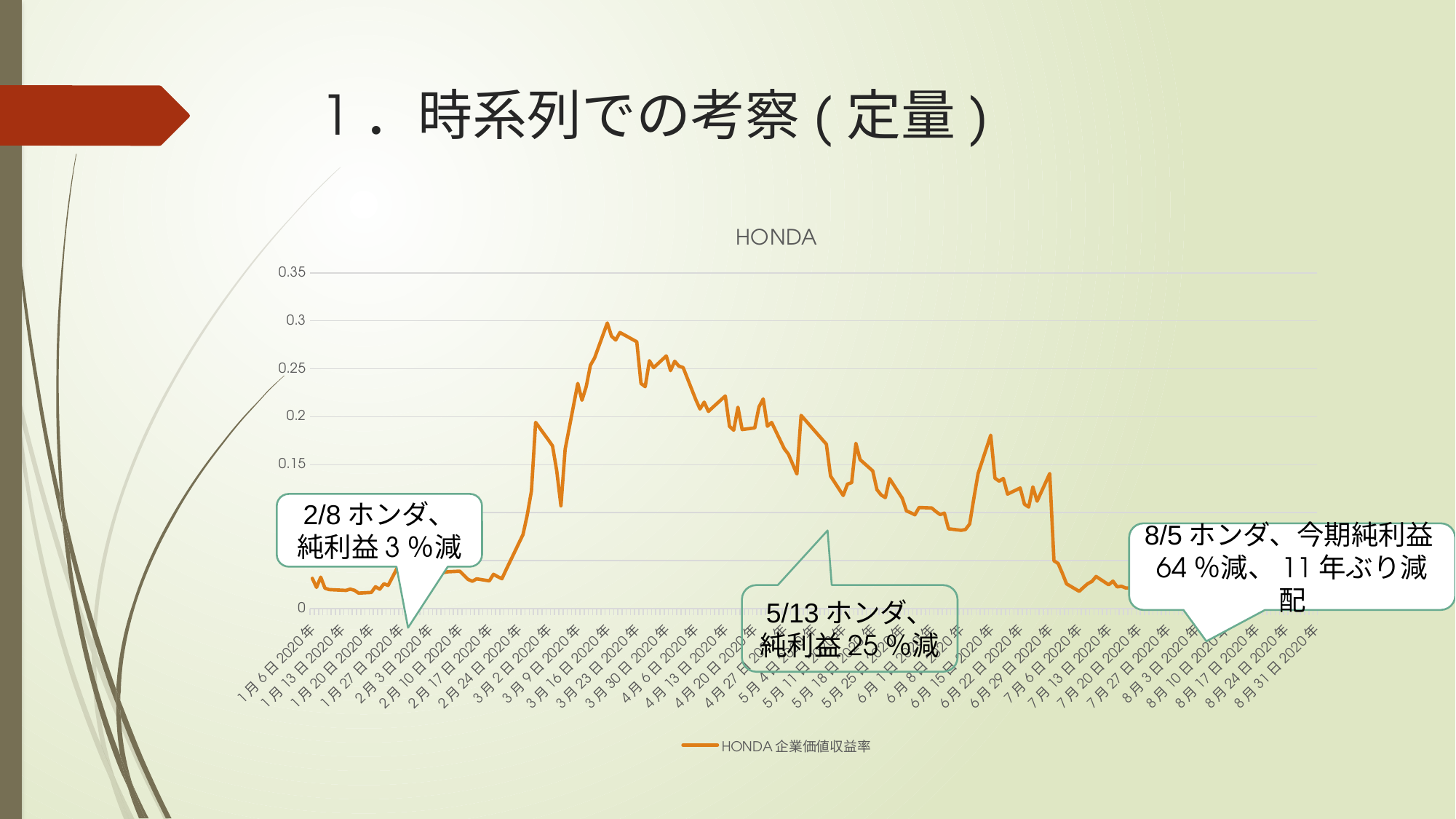

# 1．時系列での考察(定量)

### Chart: HONDA

| Category | HONDA企業価値収益率 |
|---|---|
| 43836 | 0.03143049759164616 |
| 43837 | 0.021965846295178986 |
| 43838 | 0.03266614798309627 |
| 43839 | 0.02119608398345911 |
| 43840 | 0.019696994516431476 |
| 43844 | 0.018855520277125802 |
| 43845 | 0.02019504503899109 |
| 43846 | 0.01899371012444825 |
| 43847 | 0.0160164248972461 |
| 43850 | 0.016763385432654297 |
| 43851 | 0.022647354343690026 |
| 43852 | 0.020112441312760042 |
| 43853 | 0.025754640463539178 |
| 43854 | 0.0240521921234052 |
| 43857 | 0.04943966369948718 |
| 43858 | 0.04911386370305557 |
| 43859 | 0.03810262820794876 |
| 43860 | 0.04959137912781994 |
| 43861 | 0.04606572149256236 |
| 43864 | 0.054985943245260314 |
| 43865 | 0.04611984261387033 |
| 43866 | 0.03866658248623995 |
| 43867 | 0.037332103005404134 |
| 43868 | 0.038221900102029215 |
| 43871 | 0.03888696914855928 |
| 43873 | 0.030243033375133316 |
| 43874 | 0.028380883504854106 |
| 43875 | 0.03091927726319426 |
| 43878 | 0.02878082085611267 |
| 43879 | 0.035670278886993714 |
| 43880 | 0.03315611315040878 |
| 43881 | 0.031033172538585983 |
| 43882 | 0.040519106993316435 |
| 43886 | 0.07705679132728603 |
| 43887 | 0.09728810332203795 |
| 43888 | 0.12229447509663958 |
| 43889 | 0.19410970844596329 |
| 43892 | 0.1759382179079435 |
| 43893 | 0.1695699758152102 |
| 43894 | 0.14367699609920456 |
| 43895 | 0.1070636153640998 |
| 43896 | 0.16611462540938474 |
| 43899 | 0.2347232227883055 |
| 43900 | 0.21714324181130618 |
| 43901 | 0.23133485701678821 |
| 43902 | 0.25362802331526 |
| 43903 | 0.26135382704479715 |
| 43906 | 0.2977734854484133 |
| 43907 | 0.28395313651711457 |
| 43908 | 0.2799647582817374 |
| 43909 | 0.2878209228656736 |
| 43913 | 0.2781129720338969 |
| 43914 | 0.23466767831737034 |
| 43915 | 0.23132485614472534 |
| 43916 | 0.258410013422943 |
| 43917 | 0.25111858735617143 |
| 43920 | 0.2634057216607537 |
| 43921 | 0.248046078826623 |
| 43922 | 0.25779376059413894 |
| 43923 | 0.2527279237150488 |
| 43924 | 0.25126223988411733 |
| 43927 | 0.21782371309613768 |
| 43928 | 0.20803654330717733 |
| 43929 | 0.21516784422520735 |
| 43930 | 0.2054981746454724 |
| 43931 | 0.20963662847621406 |
| 43934 | 0.22162032970546977 |
| 43935 | 0.18994892705350555 |
| 43936 | 0.18591779796929606 |
| 43937 | 0.20988014991494744 |
| 43938 | 0.18664035047274166 |
| 43941 | 0.188349619146291 |
| 43942 | 0.21020602375658184 |
| 43943 | 0.21854178147051234 |
| 43944 | 0.19002067883106277 |
| 43945 | 0.19402263278170886 |
| 43948 | 0.16667063160953743 |
| 43949 | 0.16083982785332218 |
| 43951 | 0.14023365052436687 |
| 43952 | 0.2014374038705276 |
| 43958 | 0.1713563203462798 |
| 43959 | 0.13812006534819632 |
| 43962 | 0.11783757286416757 |
| 43963 | 0.1297063651368366 |
| 43964 | 0.13123900377529238 |
| 43965 | 0.1722611643558872 |
| 43966 | 0.15523763222936995 |
| 43969 | 0.14352674729906345 |
| 43970 | 0.12394115403418288 |
| 43971 | 0.11834267741516839 |
| 43972 | 0.11556948615450059 |
| 43973 | 0.13548321970909383 |
| 43976 | 0.11499498049906239 |
| 43977 | 0.10172428381601573 |
| 43978 | 0.0998419988822195 |
| 43979 | 0.09765640295975805 |
| 43980 | 0.10533255190268864 |
| 43983 | 0.10476307599355772 |
| 43984 | 0.10105913832785443 |
| 43985 | 0.0979410169634765 |
| 43986 | 0.09946736966293514 |
| 43987 | 0.08307086079806773 |
| 43990 | 0.08149598760437414 |
| 43991 | 0.08237544830146462 |
| 43992 | 0.08811342988949118 |
| 43993 | 0.11503562009979747 |
| 43994 | 0.1407687515983921 |
| 43997 | 0.18071609349396675 |
| 43998 | 0.13587570083938322 |
| 43999 | 0.1328325617891876 |
| 44000 | 0.13560530948038663 |
| 44001 | 0.11925364744797212 |
| 44004 | 0.12561273992573335 |
| 44005 | 0.10873484588454549 |
| 44006 | 0.10578499852734334 |
| 44007 | 0.12677506672157057 |
| 44008 | 0.11188230201113625 |
| 44011 | 0.14077803980216702 |
| 44012 | 0.049760422997511405 |
| 44013 | 0.04690359955085925 |
| 44014 | 0.03674567146361179 |
| 44015 | 0.02565267718886003 |
| 44018 | 0.017924165520920722 |
| 44019 | 0.021979860993380982 |
| 44020 | 0.025827928115254438 |
| 44021 | 0.028180566225819798 |
| 44022 | 0.03337817146529818 |
| 44025 | 0.02472177000793301 |
| 44026 | 0.028527471113169025 |
| 44027 | 0.022507405619428305 |
| 44028 | 0.023219691017052912 |
| 44029 | 0.021442535977587187 |
| 44032 | 0.02135136536221916 |
| 44033 | 0.016621336760171728 |
| 44034 | 0.01707205180205676 |
| 44039 | 0.022898280583238118 |
| 44040 | 0.02057691338812877 |
| 44041 | 0.028939903343510966 |
| 44042 | 0.024898518437534815 |
| 44043 | 0.04273253839356733 |
| 44046 | 0.030439580988046742 |
| 44047 | 0.018420583557413498 |
| 44048 | 0.017869991928333568 |
| 44049 | 0.02044980058846527 |
| 44050 | 0.023395475912599027 |
| 44054 | 0.01920237052209285 |
| 44055 | 0.019429759098900032 |
| 44056 | 0.019088154674647858 |
| 44057 | 0.018354885413554324 |
| 44060 | 0.021174032757223085 |
| 44061 | 0.019017567707804533 |
| 44062 | 0.018676730892873562 |
| 44063 | 0.025024000492056515 |
| 44064 | 0.021289294246870264 |
| 44067 | 0.023314720037151924 |
| 44068 | 0.019330703449824887 |
| 44069 | 0.021398097498824358 |
| 44070 | 0.023348346992719368 |
| 44071 | 0.03666934478049987 |
| 44074 | 0.024555719187759992 |
2/8ホンダ、純利益3％減
8/5ホンダ、今期純利益64％減、11年ぶり減配
5/13ホンダ、純利益25％減